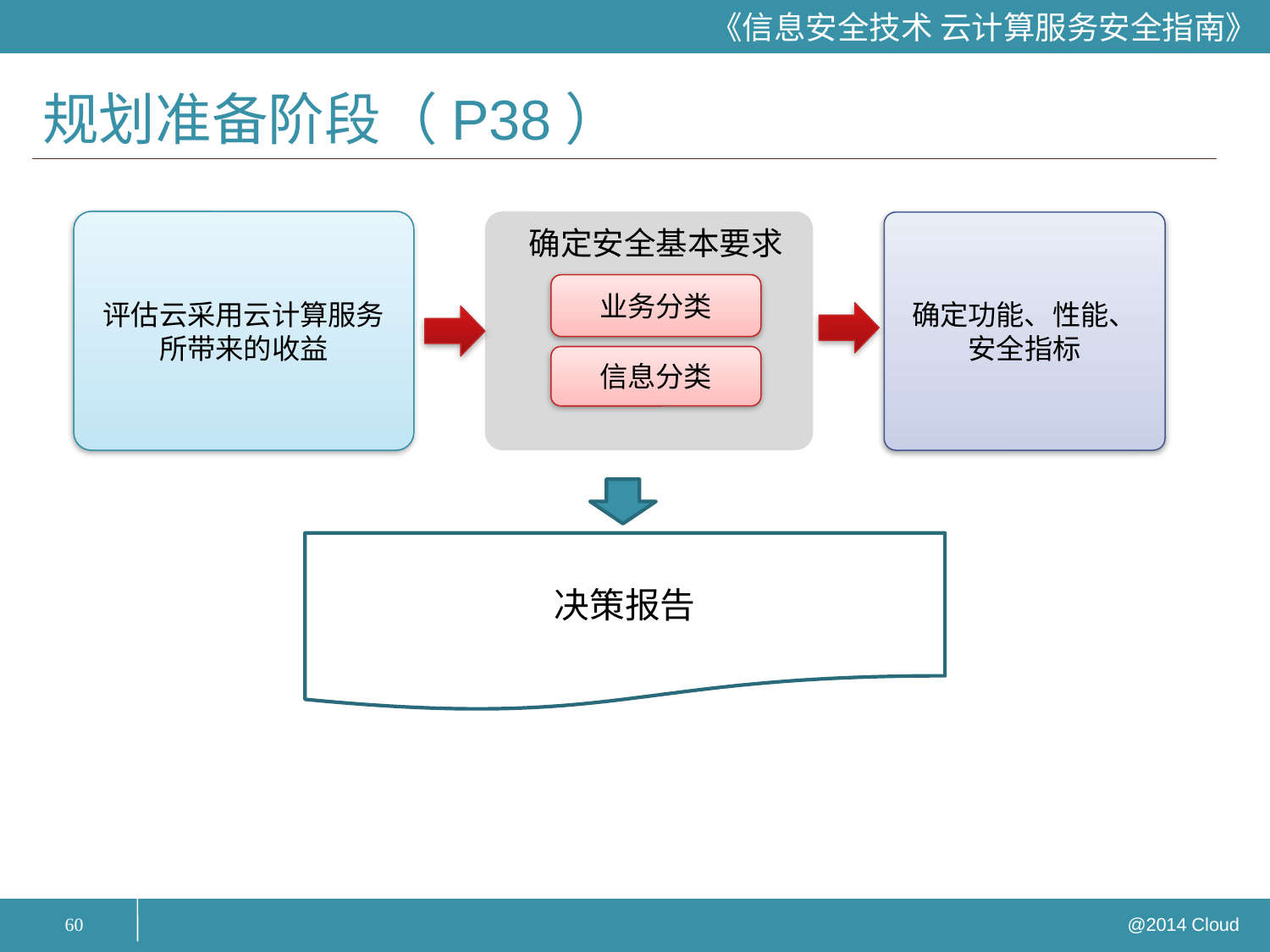

# 规划准备阶段（P38）
评估云采用云计算服务所带来的收益

确定安全基本要求
业务分类
信息分类
确定功能、性能、安全指标

决策报告
60